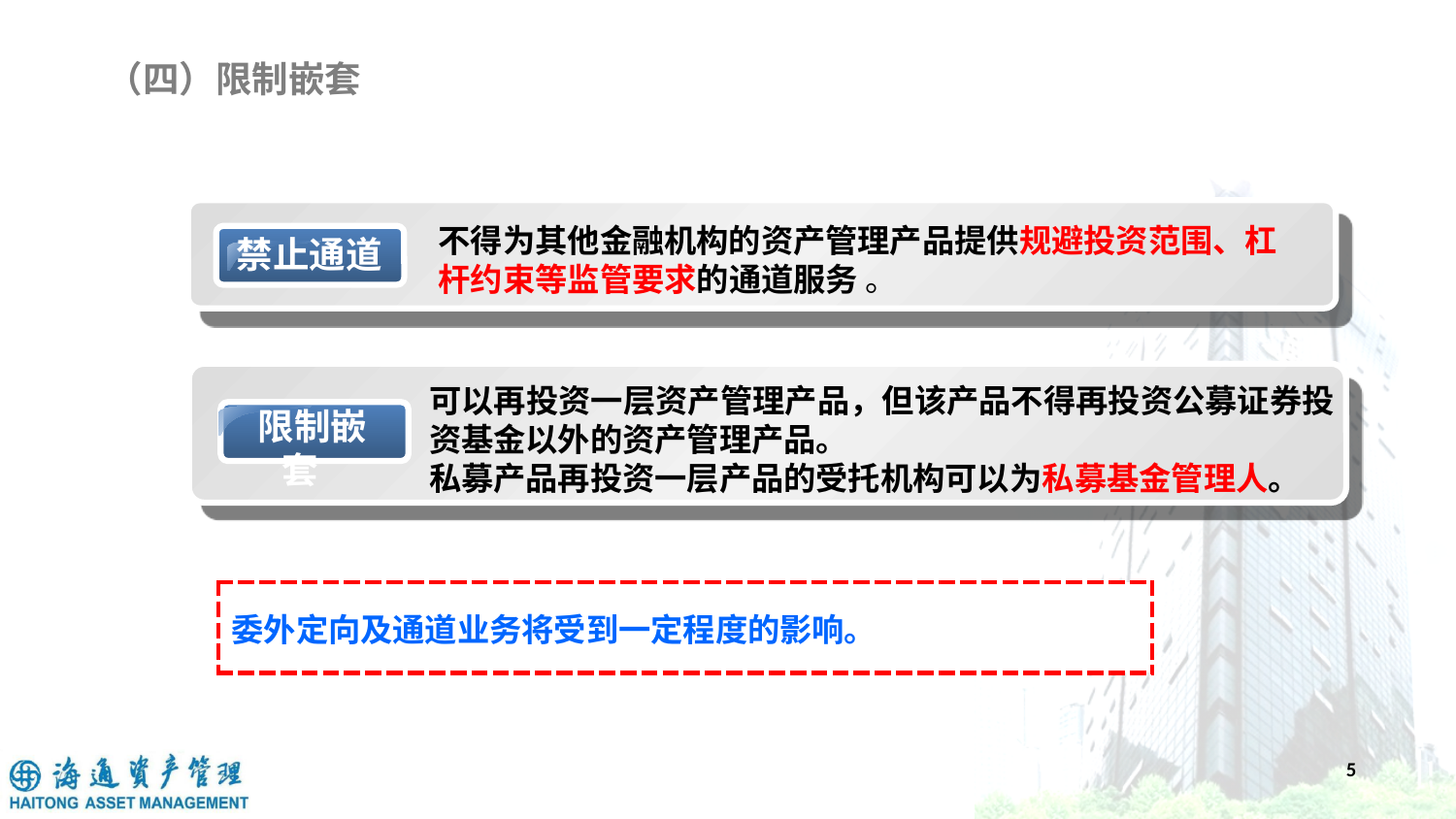

（四）限制嵌套

不得为其他金融机构的资产管理产品提供规避投资范围、杠杆约束等监管要求的通道服务 。
禁止通道

净值化管理

可以再投资一层资产管理产品，但该产品不得再投资公募证券投资基金以外的资产管理产品。
私募产品再投资一层产品的受托机构可以为私募基金管理人。

净值化管理
  限制嵌套

5
| 委外定向及通道业务将受到一定程度的影响。 |
| --- |
5